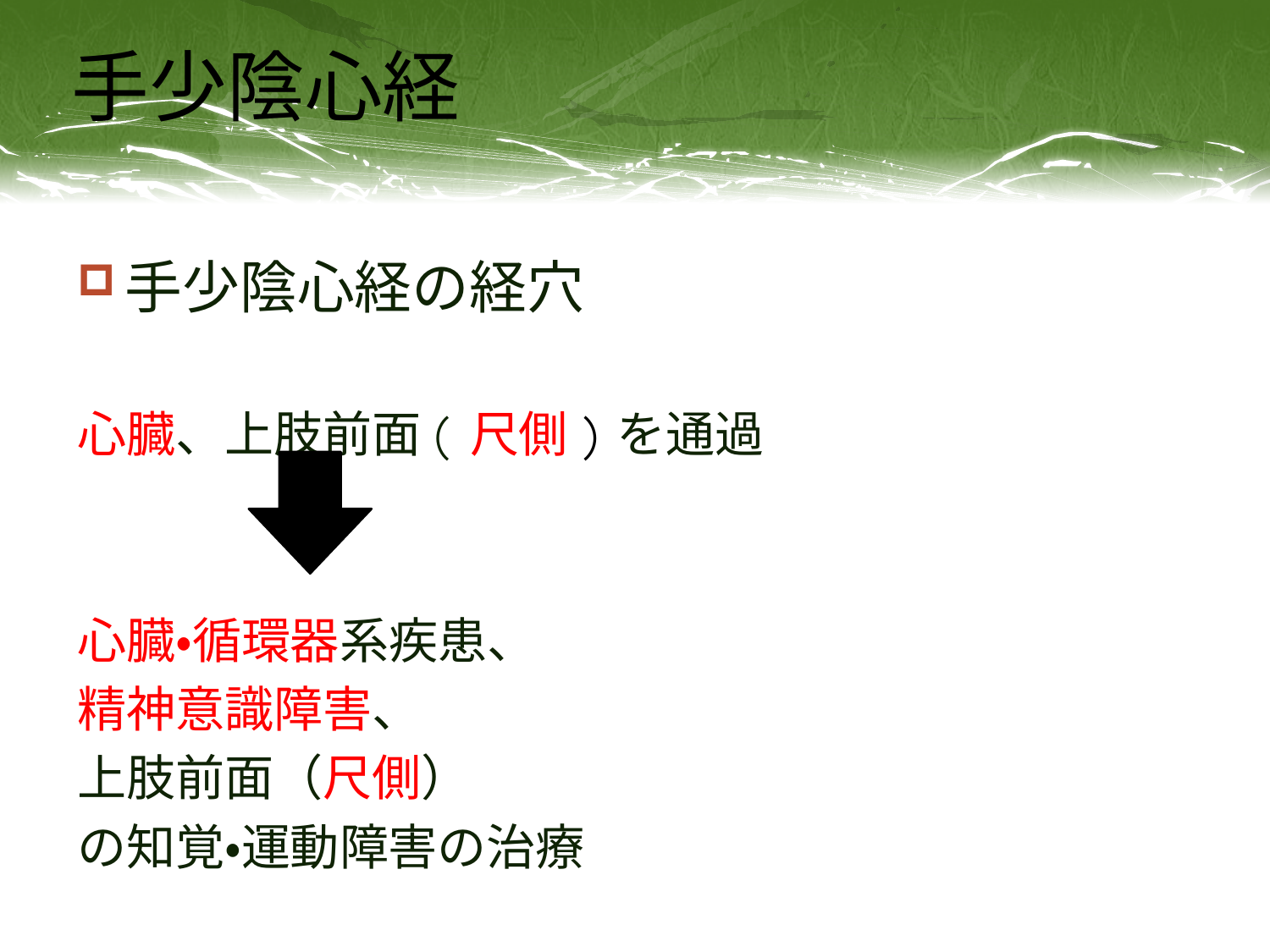

# 手少陰心経
手少陰心経の経穴

心臓、上肢前面(尺側)を通過

心臓・循環器系疾患、
精神意識障害、
上肢前面（尺側）
の知覚・運動障害の治療